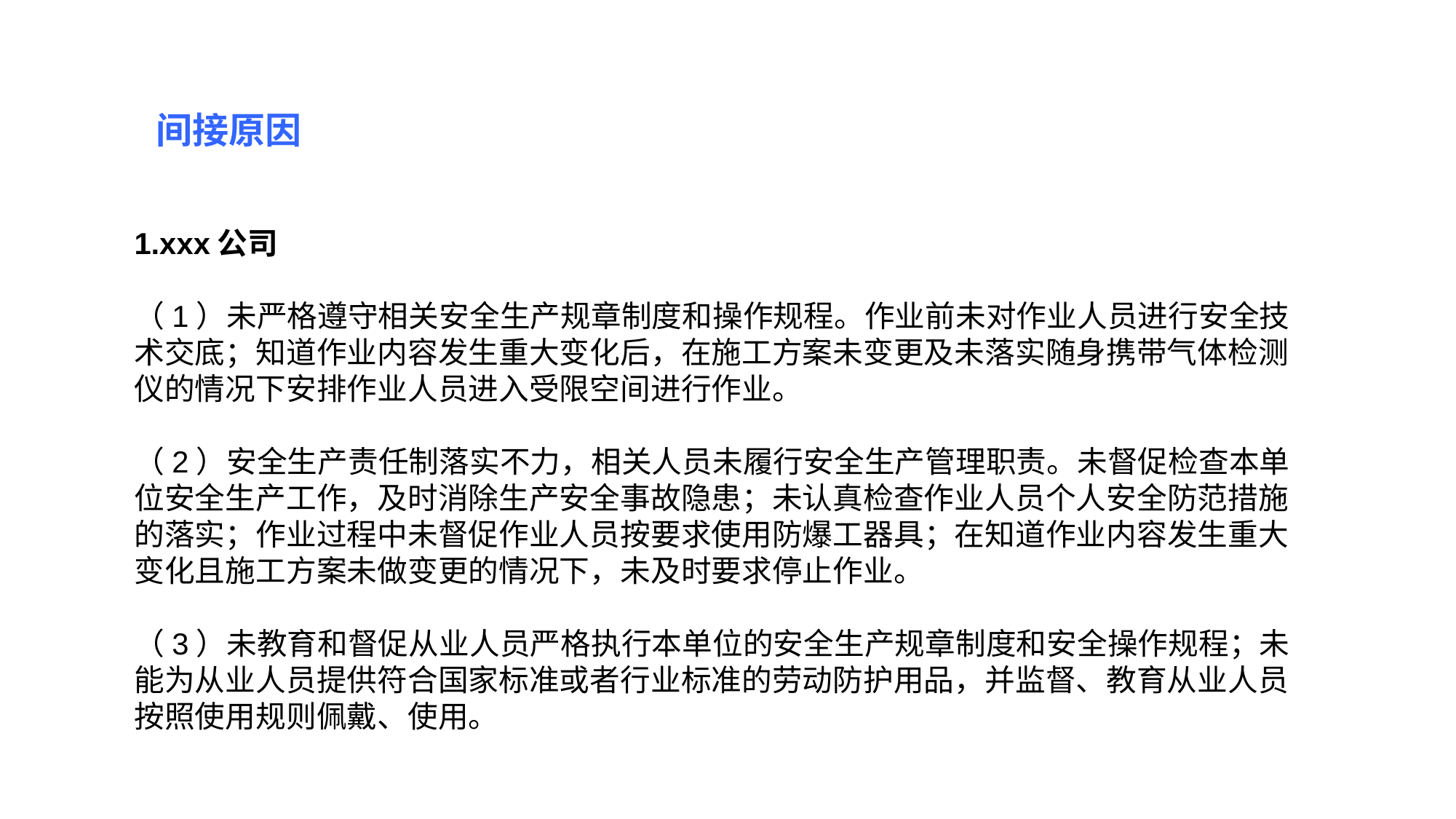

间接原因

#
1.xxx公司

（1）未严格遵守相关安全生产规章制度和操作规程。作业前未对作业人员进行安全技术交底；知道作业内容发生重大变化后，在施工方案未变更及未落实随身携带气体检测仪的情况下安排作业人员进入受限空间进行作业。

（2）安全生产责任制落实不力，相关人员未履行安全生产管理职责。未督促检查本单位安全生产工作，及时消除生产安全事故隐患；未认真检查作业人员个人安全防范措施的落实；作业过程中未督促作业人员按要求使用防爆工器具；在知道作业内容发生重大变化且施工方案未做变更的情况下，未及时要求停止作业。

（3）未教育和督促从业人员严格执行本单位的安全生产规章制度和安全操作规程；未能为从业人员提供符合国家标准或者行业标准的劳动防护用品，并监督、教育从业人员按照使用规则佩戴、使用。